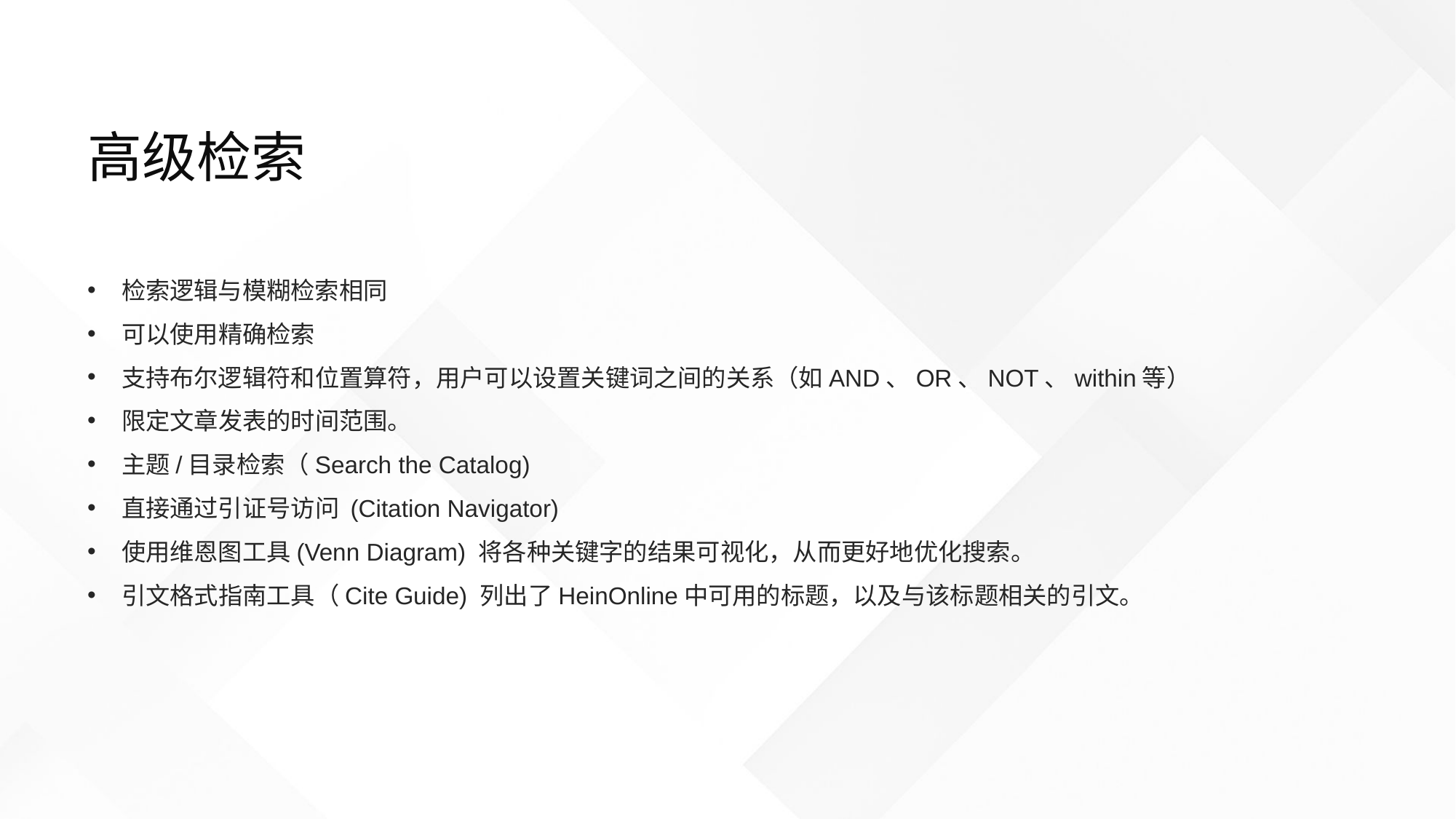

高级检索

检索逻辑与模糊检索相同
可以使用精确检索
支持布尔逻辑符和位置算符，用户可以设置关键词之间的关系（如AND、OR、NOT、within等）
限定文章发表的时间范围。
主题/目录检索（Search the Catalog)
直接通过引证号访问 (Citation Navigator)
使用维恩图工具(Venn Diagram) 将各种关键字的结果可视化，从而更好地优化搜索。
引文格式指南工具（Cite Guide) 列出了HeinOnline中可用的标题，以及与该标题相关的引文。